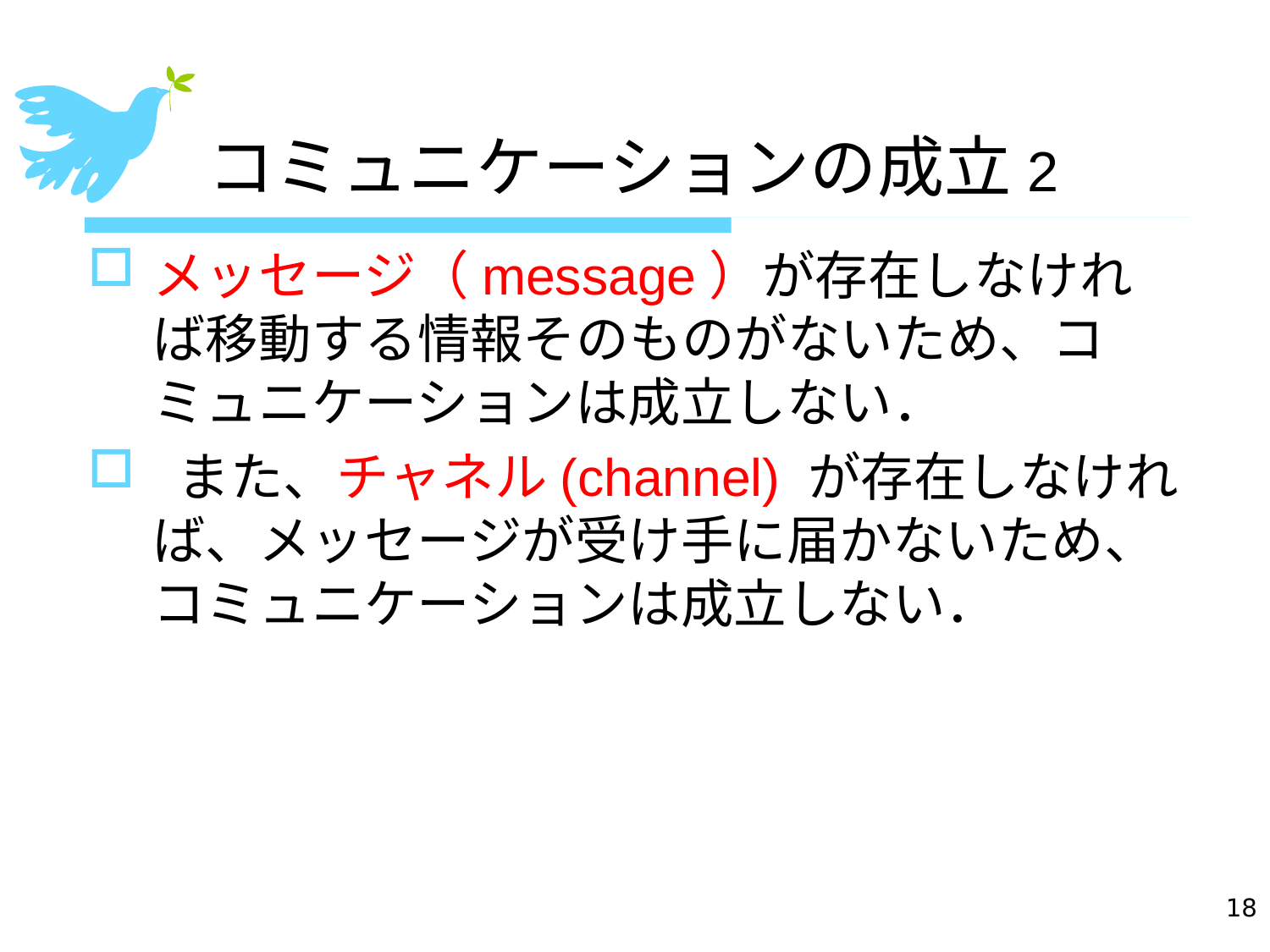

# コミュニケーションの成立2
メッセージ（message）が存在しなければ移動する情報そのものがないため、コミュニケーションは成立しない．
 また、チャネル(channel) が存在しなければ、メッセージが受け手に届かないため、コミュニケーションは成立しない．
18